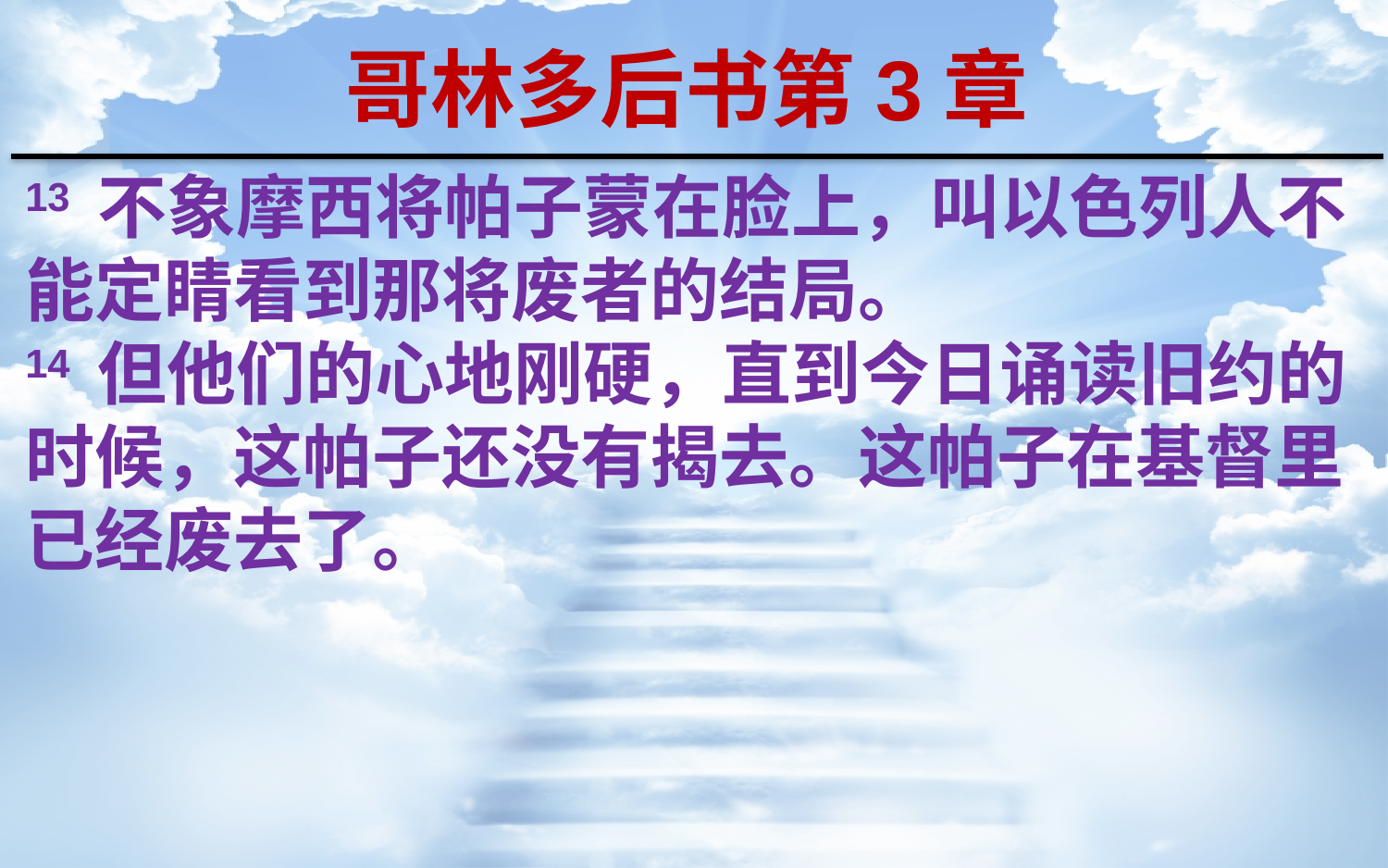

哥林多后书第3章
13 不象摩西将帕子蒙在脸上，叫以色列人不能定睛看到那将废者的结局。
14 但他们的心地刚硬，直到今日诵读旧约的时候，这帕子还没有揭去。这帕子在基督里已经废去了。